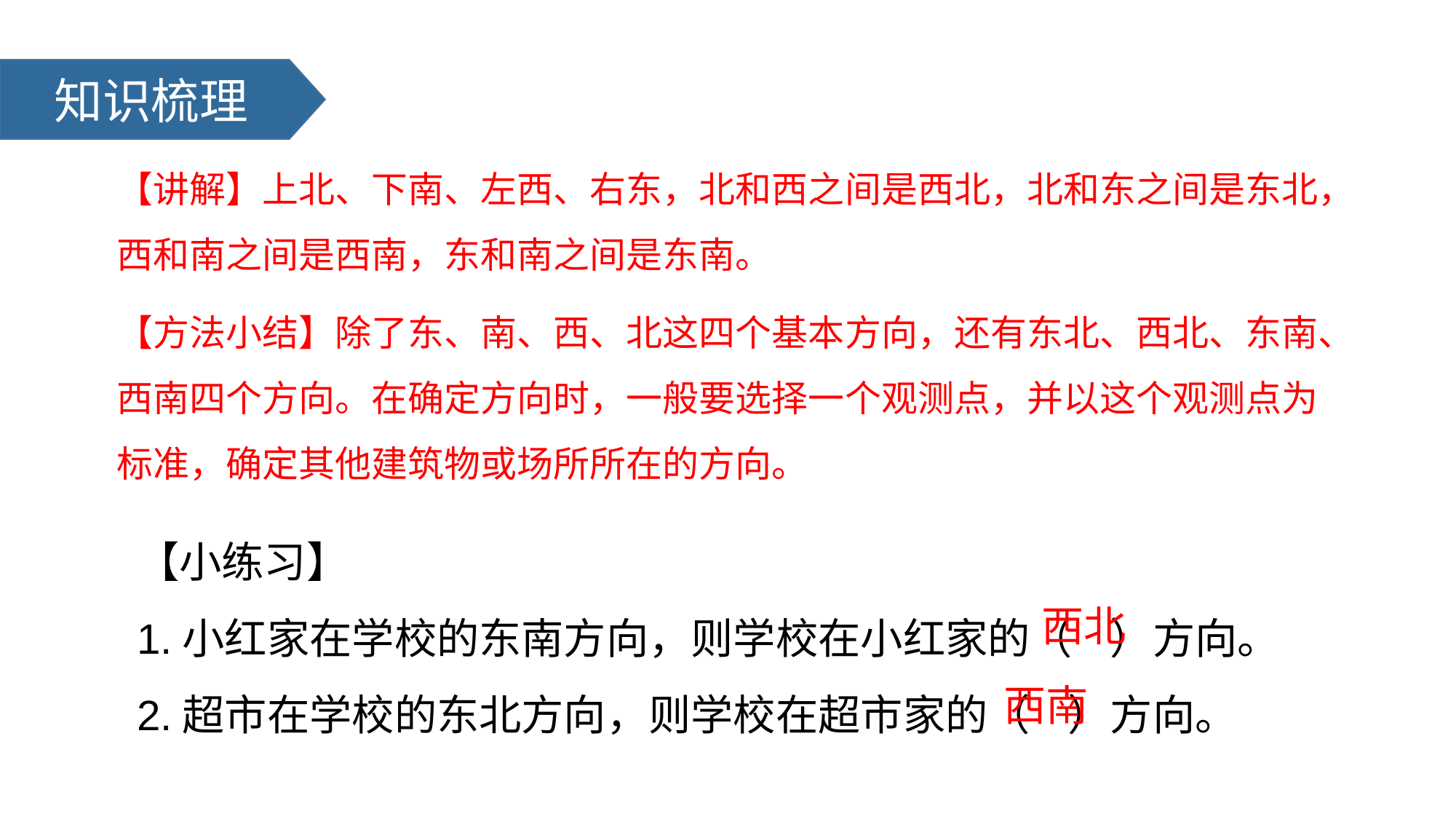

知识梳理
【讲解】上北、下南、左西、右东，北和西之间是西北，北和东之间是东北，西和南之间是西南，东和南之间是东南。
【方法小结】除了东、南、西、北这四个基本方向，还有东北、西北、东南、西南四个方向。在确定方向时，一般要选择一个观测点，并以这个观测点为标准，确定其他建筑物或场所所在的方向。
【小练习】
1.小红家在学校的东南方向，则学校在小红家的（    ）方向。
2.超市在学校的东北方向，则学校在超市家的（    ）方向。
西北
西南